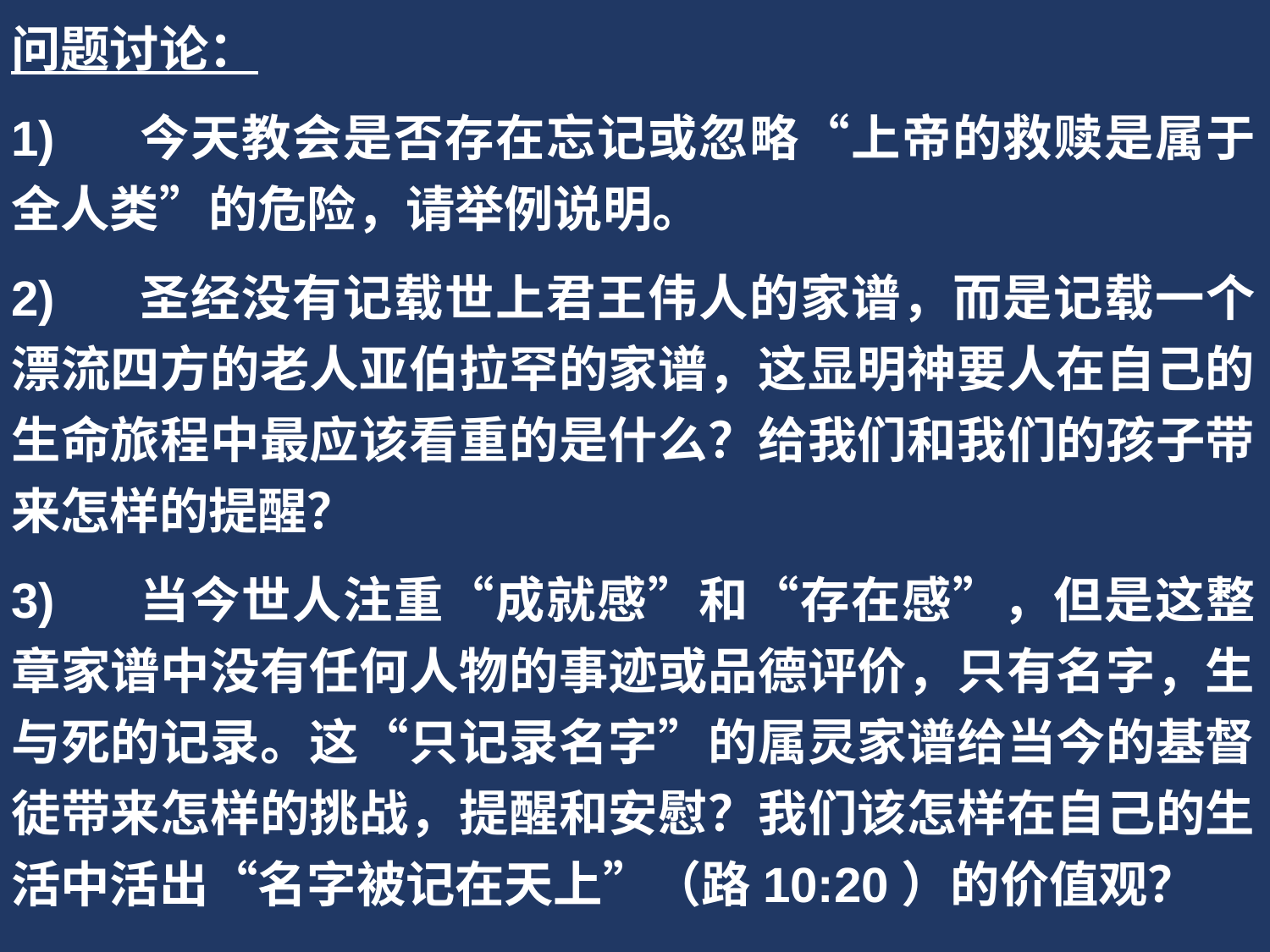

问题讨论：
1)	今天教会是否存在忘记或忽略“上帝的救赎是属于全人类”的危险，请举例说明。
2)	圣经没有记载世上君王伟人的家谱，而是记载一个漂流四方的老人亚伯拉罕的家谱，这显明神要人在自己的生命旅程中最应该看重的是什么？给我们和我们的孩子带来怎样的提醒？
3)	当今世人注重“成就感”和“存在感”，但是这整章家谱中没有任何人物的事迹或品德评价，只有名字，生与死的记录。这“只记录名字”的属灵家谱给当今的基督徒带来怎样的挑战，提醒和安慰？我们该怎样在自己的生活中活出“名字被记在天上”（路10:20）的价值观？